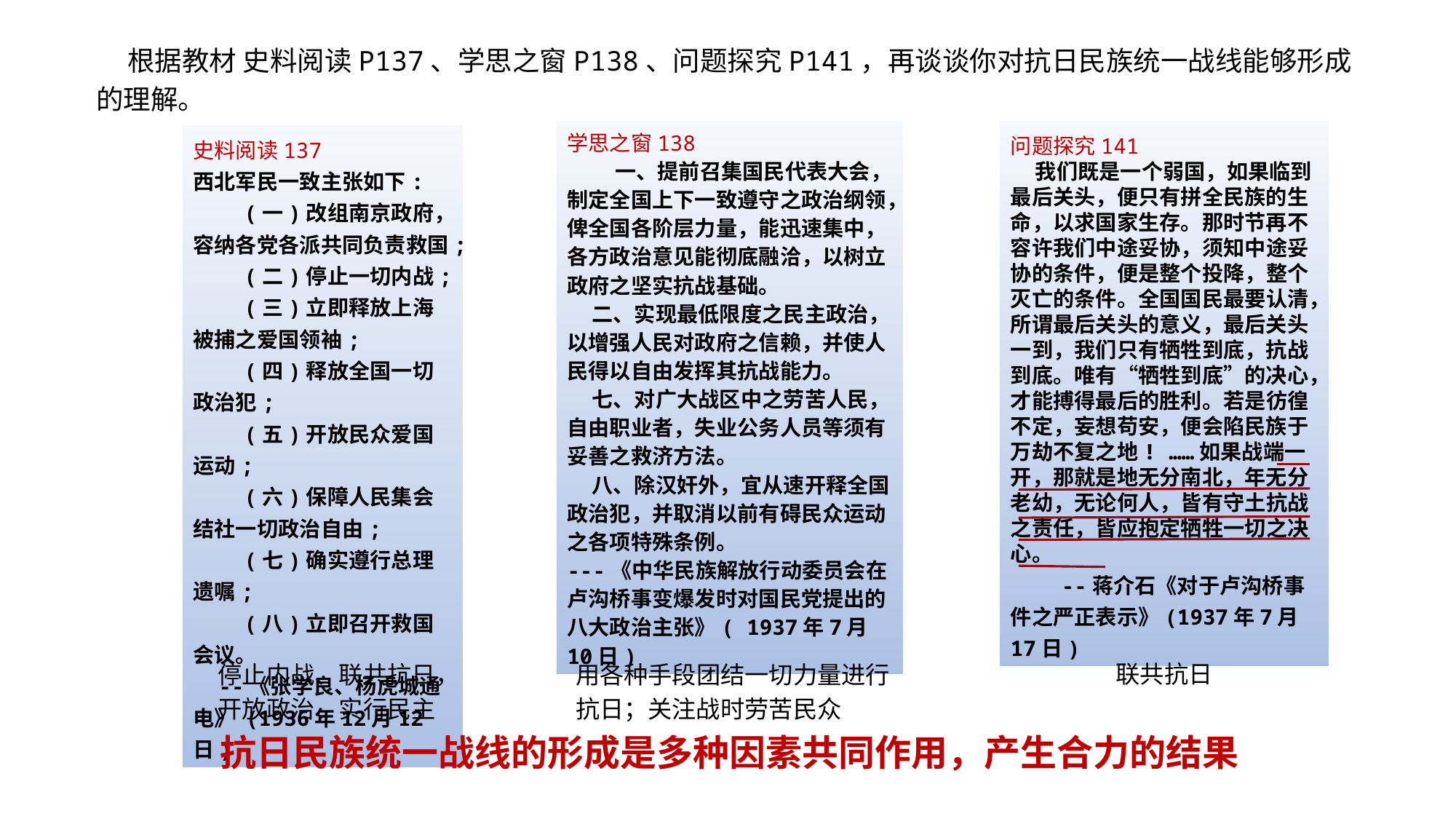

根据教材 史料阅读P137、学思之窗P138、问题探究P141，再谈谈你对抗日民族统一战线能够形成的理解。
学思之窗138
         一、提前召集国民代表大会，制定全国上下一致遵守之政治纲领，俾全国各阶层力量，能迅速集中，各方政治意见能彻底融洽，以树立政府之坚实抗战基础。
    二、实现最低限度之民主政治，以增强人民对政府之信赖，并使人民得以自由发挥其抗战能力。
    七、对广大战区中之劳苦人民，自由职业者，失业公务人员等须有妥善之救济方法。
    八、除汉奸外，宜从速开释全国政治犯，并取消以前有碍民众运动之各项特殊条例。
---《中华民族解放行动委员会在卢沟桥事变爆发时对国民党提出的 八大政治主张》( 1937年7月10日)
问题探究141
    我们既是一个弱国，如果临到最后关头，便只有拼全民族的生命，以求国家生存。那时节再不容许我们中途妥协，须知中途妥协的条件，便是整个投降，整个灭亡的条件。全国国民最要认清，所谓最后关头的意义，最后关头一到，我们只有牺牲到底，抗战到底。唯有“牺牲到底”的决心，才能搏得最后的胜利。若是彷徨不定，妄想苟安，便会陷民族于万劫不复之地! ……如果战端一开，那就是地无分南北，年无分老幼，无论何人，皆有守土抗战之责任，皆应抱定牺牲一切之决心。
    --蒋介石《对于卢沟桥事件之严正表示》(1937年7月17日)
史料阅读137
西北军民一致主张如下:
    (一)改组南京政府，容纳各党各派共同负责救国;
    (二)停止一切内战;
    (三)立即释放上海被捕之爱国领袖;
    (四)释放全国一切政治犯;
    (五)开放民众爱国运动;
    (六)保障人民集会结社一切政治自由;
    (七)确实遵行总理遗嘱;
    (八)立即召开救国会议。
  --《张学良、杨虎城通电》 (1936年12月12日)
联共抗日
停止内战、联共抗日，开放政治、实行民主
用各种手段团结一切力量进行抗日；关注战时劳苦民众
抗日民族统一战线的形成是多种因素共同作用，产生合力的结果